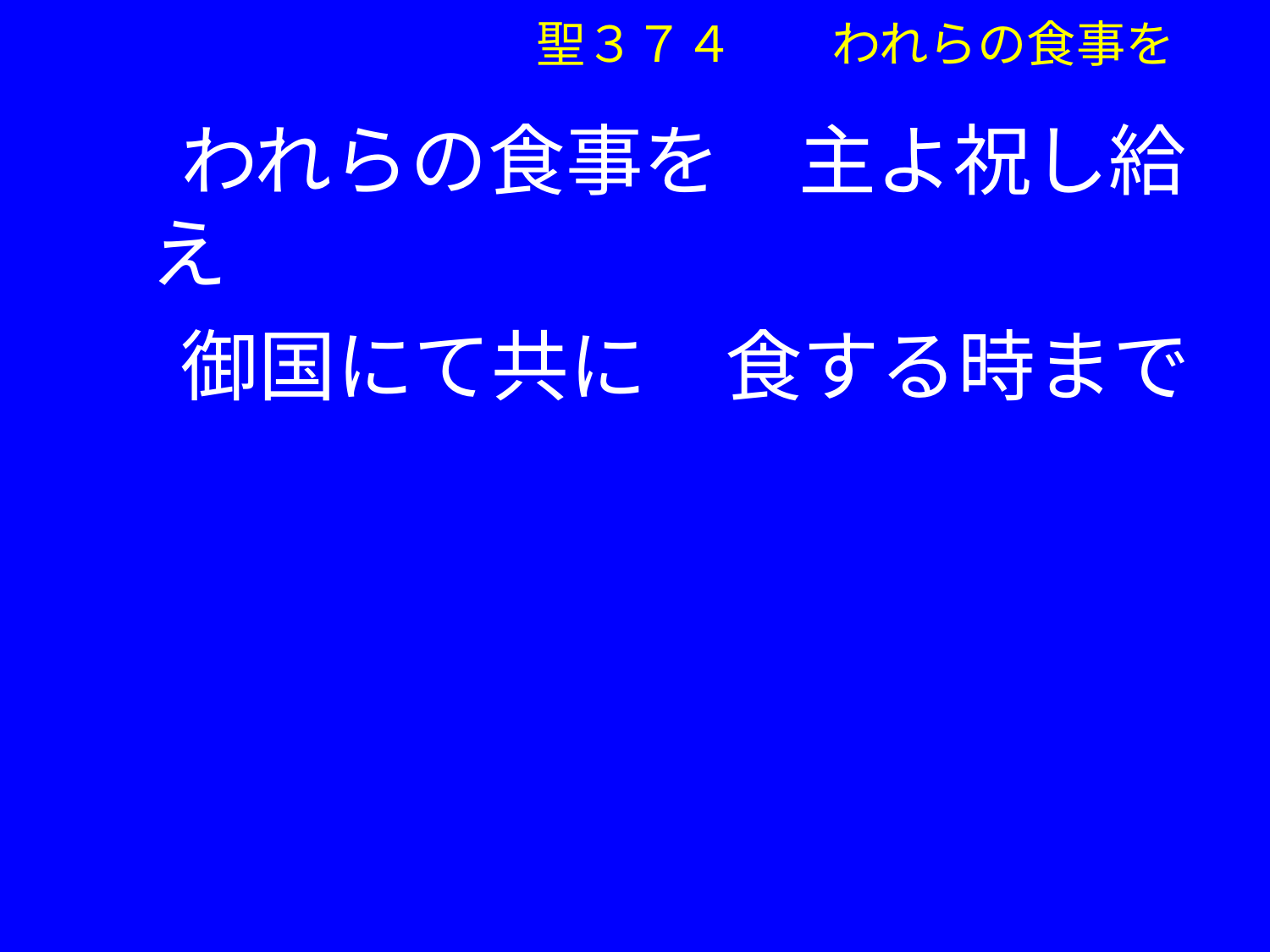

われらの食事を　主よ祝し給え
　御国にて共に　食する時まで

聖３７４　　われらの食事を